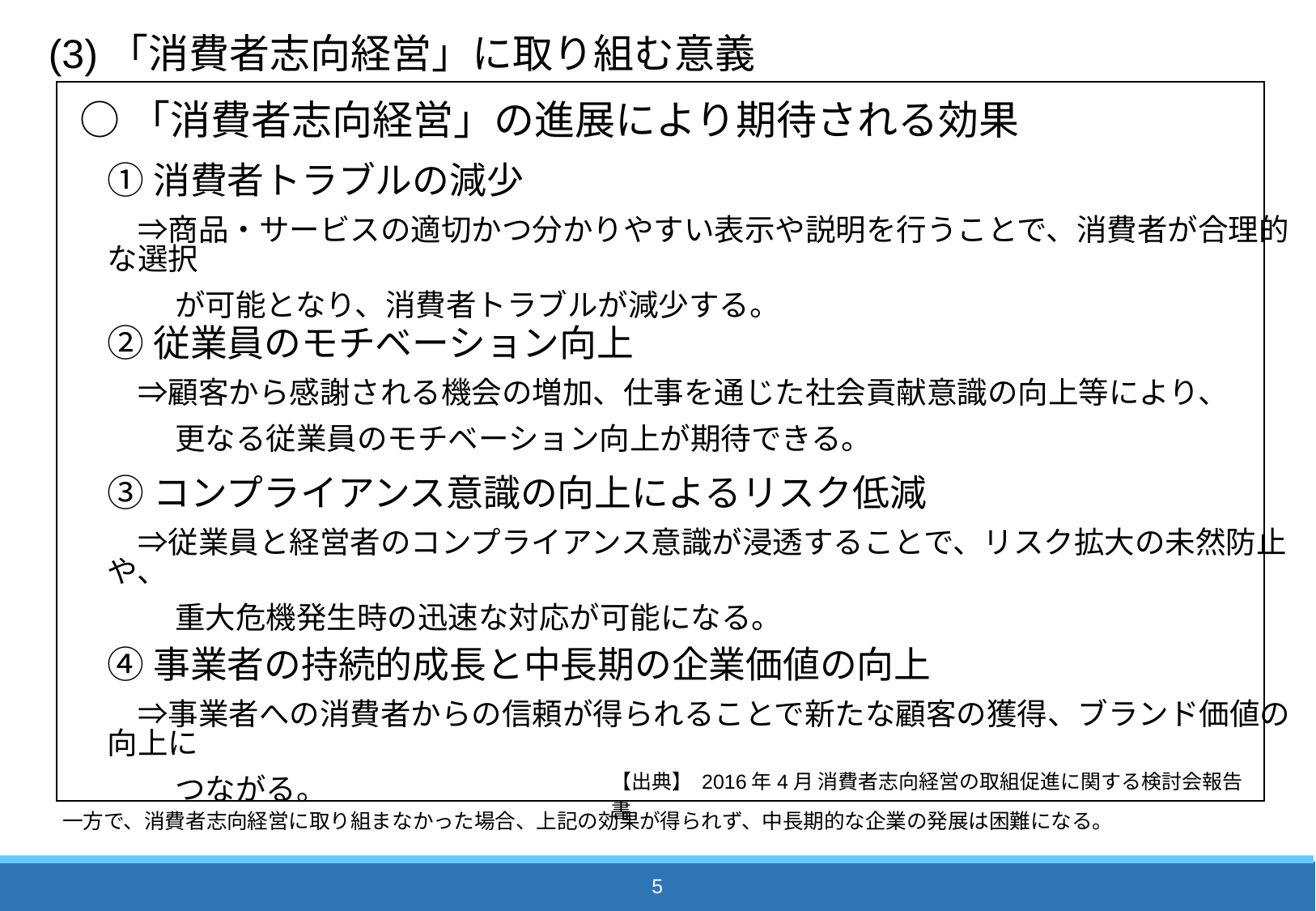

# (3)「消費者志向経営」に取り組む意義

○「消費者志向経営」の進展により期待される効果
①消費者トラブルの減少
　⇒商品・サービスの適切かつ分かりやすい表示や説明を行うことで、消費者が合理的な選択
　　 が可能となり、消費者トラブルが減少する。

②従業員のモチベーション向上
　⇒顧客から感謝される機会の増加、仕事を通じた社会貢献意識の向上等により、
　　 更なる従業員のモチベーション向上が期待できる。

③コンプライアンス意識の向上によるリスク低減
　⇒従業員と経営者のコンプライアンス意識が浸透することで、リスク拡大の未然防止や、
　　 重大危機発生時の迅速な対応が可能になる。

④事業者の持続的成長と中長期の企業価値の向上
　⇒事業者への消費者からの信頼が得られることで新たな顧客の獲得、ブランド価値の向上に
　　 つながる。

【出典】 2016年4月 消費者志向経営の取組促進に関する検討会報告書
一方で、消費者志向経営に取り組まなかった場合、上記の効果が得られず、中長期的な企業の発展は困難になる。

5